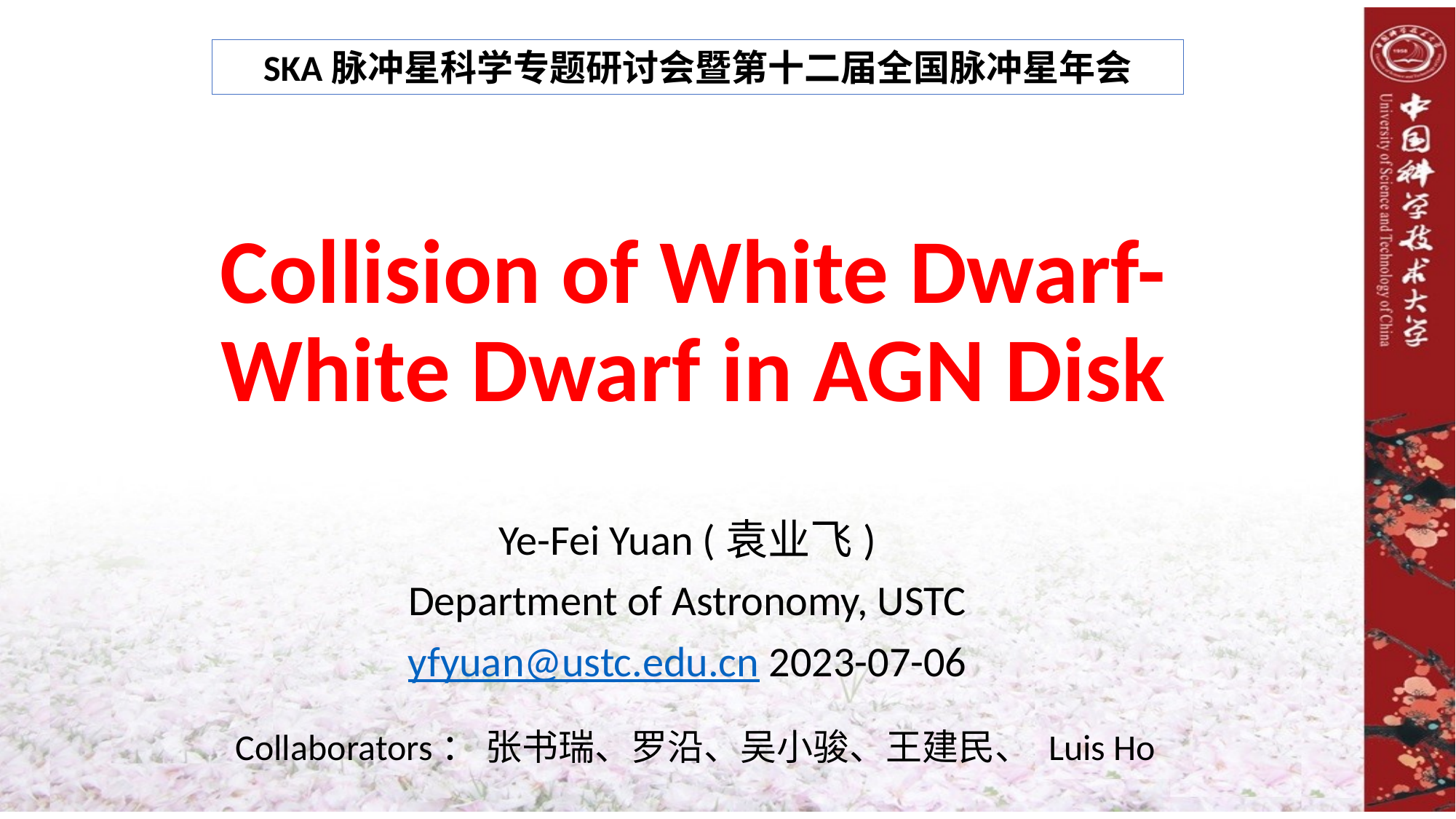

SKA脉冲星科学专题研讨会暨第十二届全国脉冲星年会
# Collision of White Dwarf- White Dwarf in AGN Disk
Ye-Fei Yuan (袁业飞)
Department of Astronomy, USTC
yfyuan@ustc.edu.cn 2023-07-06
Collaborators： 张书瑞、罗沿、吴小骏、王建民、 Luis Ho